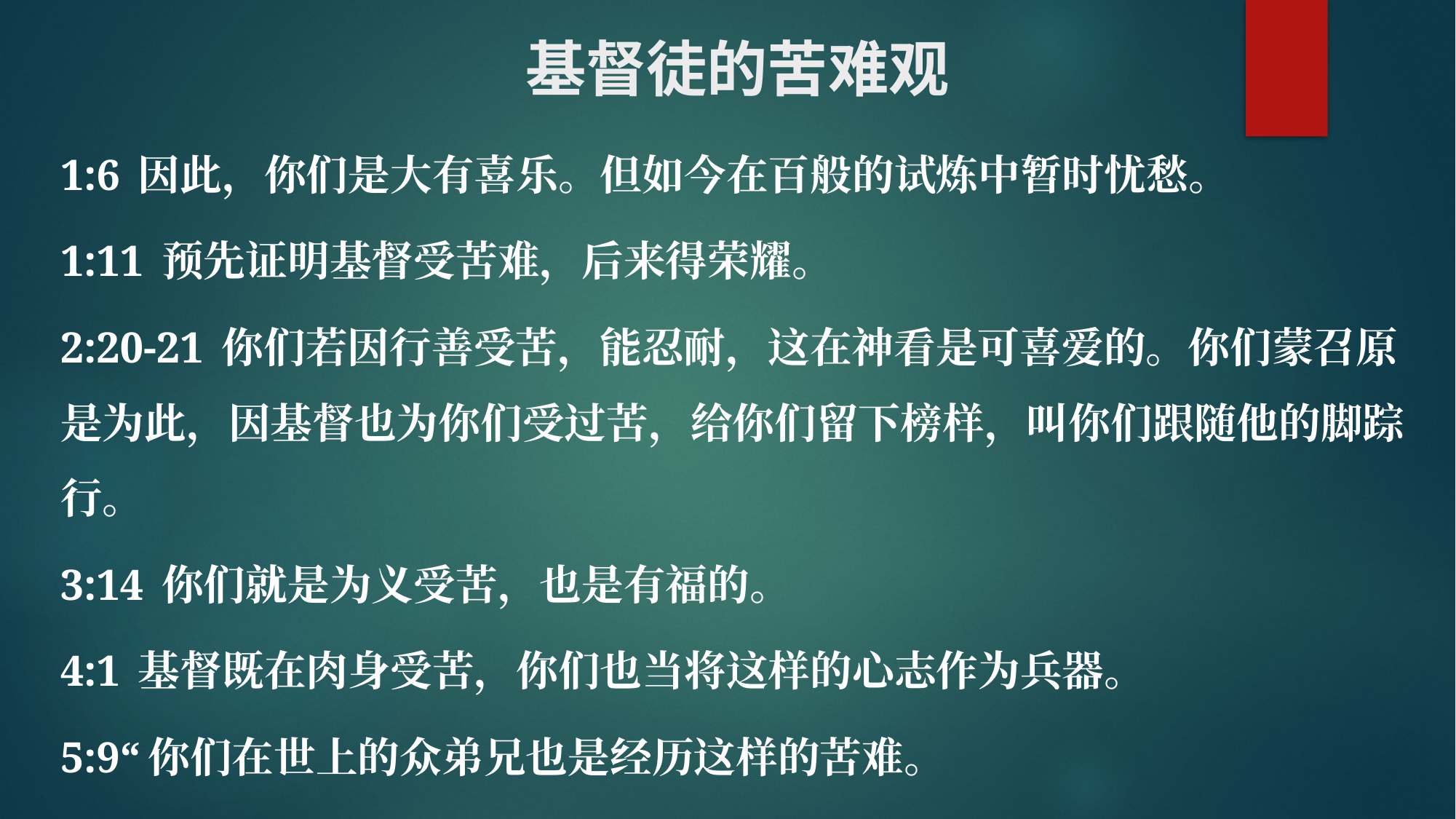

# 基督徒的苦难观
1:6 因此，你们是大有喜乐。但如今在百般的试炼中暂时忧愁。
1:11 预先证明基督受苦难，后来得荣耀。
2:20-21 你们若因行善受苦，能忍耐，这在神看是可喜爱的。你们蒙召原是为此，因基督也为你们受过苦，给你们留下榜样，叫你们跟随他的脚踪行。
3:14 你们就是为义受苦，也是有福的。
4:1 基督既在肉身受苦，你们也当将这样的心志作为兵器。
5:9“你们在世上的众弟兄也是经历这样的苦难。